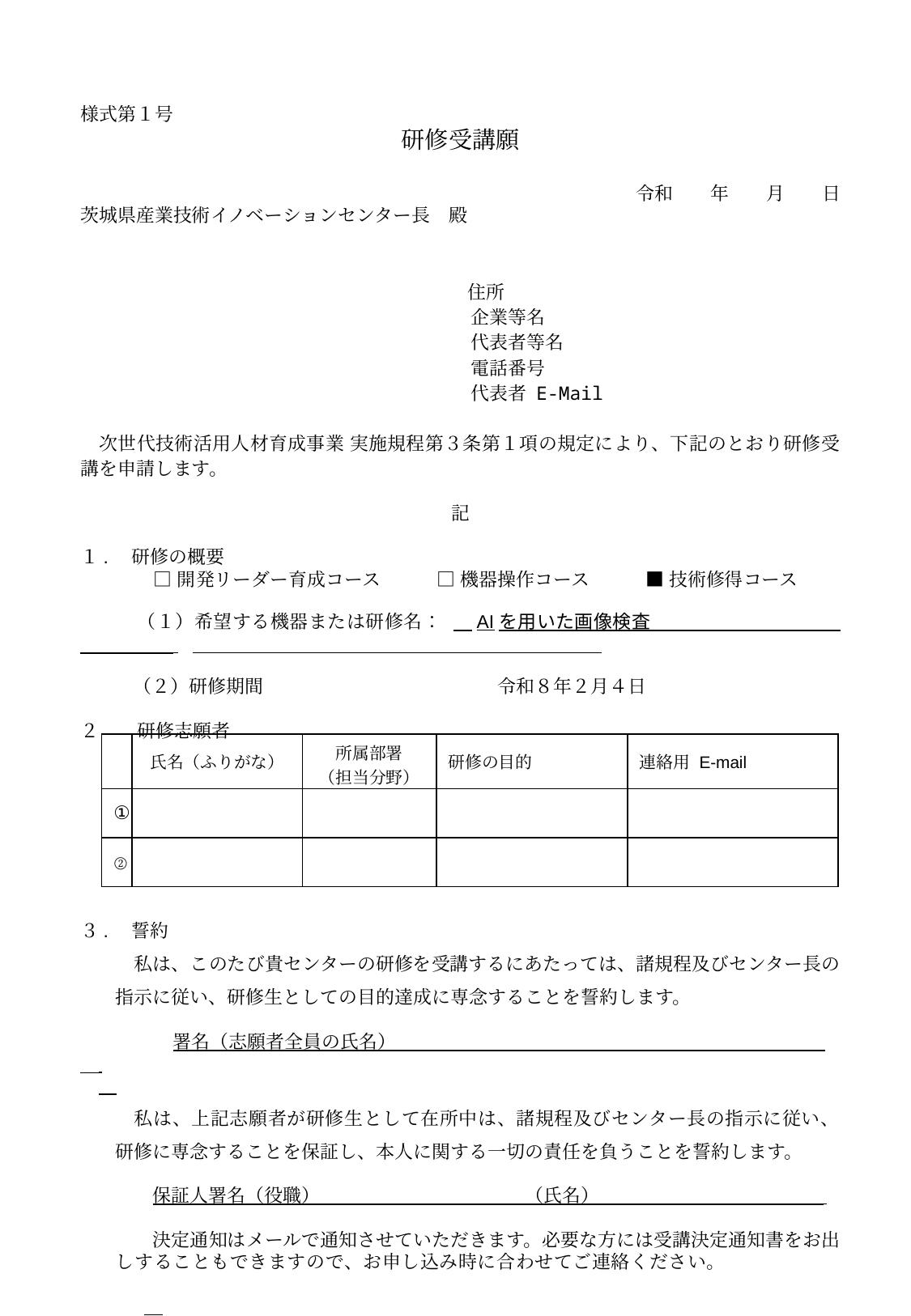

様式第１号
研修受講願

令和　　年　　月　　日
茨城県産業技術イノベーションセンター長　殿

　　　　　　　　　　　　　　　　　　　　　　住所
　　　　　　　　　　　　　　　　　　　　　企業等名
　　　　　　　　　　　　　　　　　　　　　代表者等名
　　　　　　　　　　　　　　　　　　　　　電話番号
　　　　　　　　　　　　　　　　　　　　　代表者 E-Mail

　次世代技術活用人材育成事業 実施規程第３条第１項の規定により、下記のとおり研修受講を申請します。

記

１.　研修の概要
　　　□ 開発リーダー育成コース　　　□ 機器操作コース　　　■ 技術修得コース

　　　（１）希望する機器または研修名：	　AIを用いた画像検査　　　　　　　　　　　　　　　 .

（２）研修期間　　　		令和８年２月４日

２.　研修志願者

３.　誓約
私は、このたび貴センターの研修を受講するにあたっては、諸規程及びセンター長の指示に従い、研修生としての目的達成に専念することを誓約します。

　　　　署名（志願者全員の氏名）

私は、上記志願者が研修生として在所中は、諸規程及びセンター長の指示に従い、
研修に専念することを保証し、本人に関する一切の責任を負うことを誓約します。

　保証人署名（役職）　　　　　　　　　　　（氏名）

　決定通知はメールで通知させていただきます。必要な方には受講決定通知書をお出しすることもできますので、お申し込み時に合わせてご連絡ください。
.
|  | 氏名（ふりがな） | 所属部署 （担当分野） | 研修の目的 | 連絡用 E-mail |
| --- | --- | --- | --- | --- |
| ① |  |  |  |  |
| ② |  |  |  |  |